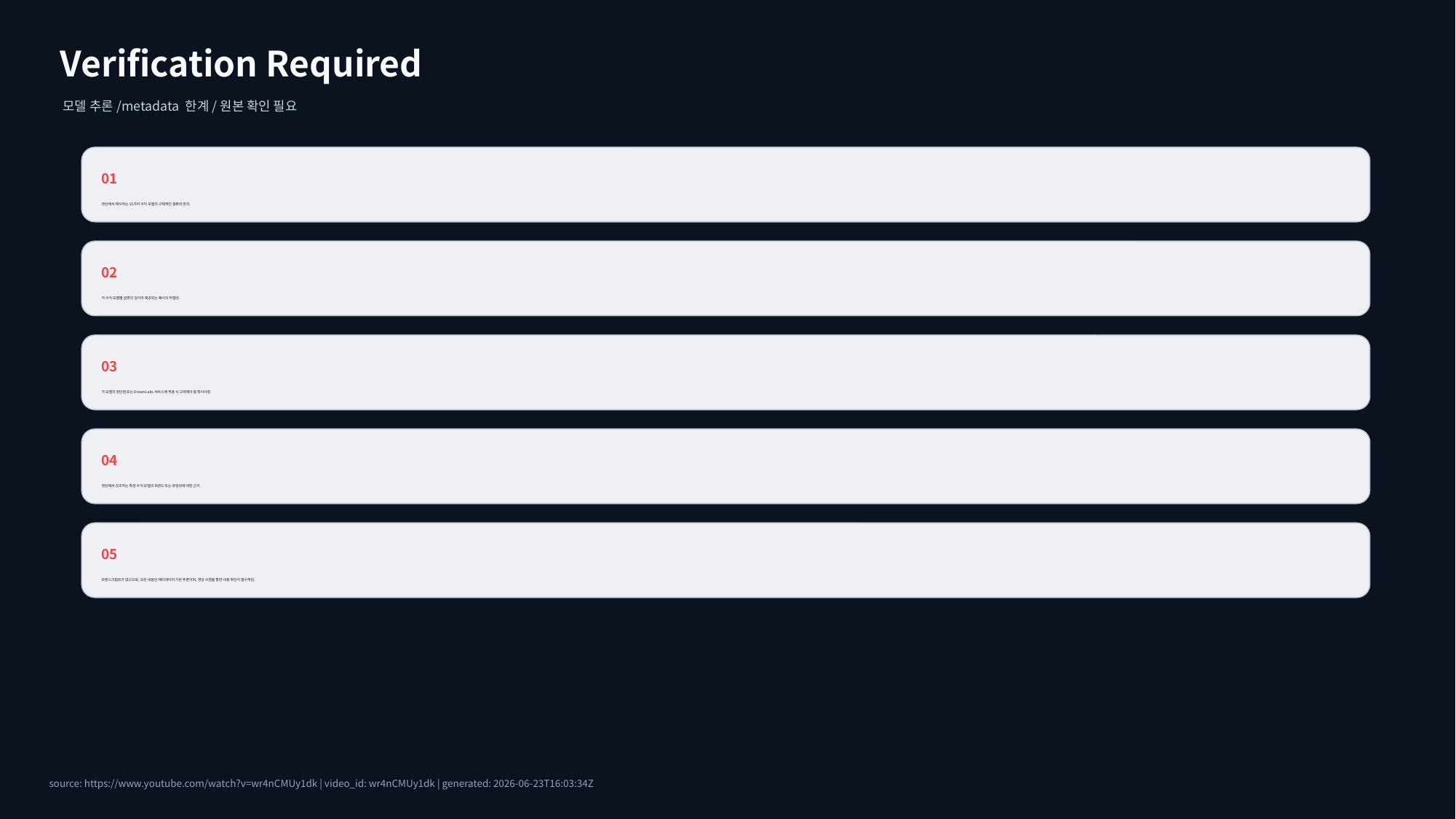

Verification Required
모델 추론/metadata 한계/원본 확인 필요

01
영상에서 제시하는 15가지 수익 모델의 구체적인 종류와 정의.

02
각 수익 모델별 설명의 깊이와 제공되는 예시의 적절성.

03
각 모델의 장단점 또는 DreamLabs 서비스에 적용 시 고려해야 할 특이사항.

04
영상에서 강조하는 특정 수익 모델의 트렌드 또는 유망성에 대한 근거.

05
트랜스크립트가 없으므로, 모든 내용은 메타데이터 기반 추론이며, 영상 시청을 통한 내용 확인이 필수적임.
source: https://www.youtube.com/watch?v=wr4nCMUy1dk | video_id: wr4nCMUy1dk | generated: 2026-06-23T16:03:34Z